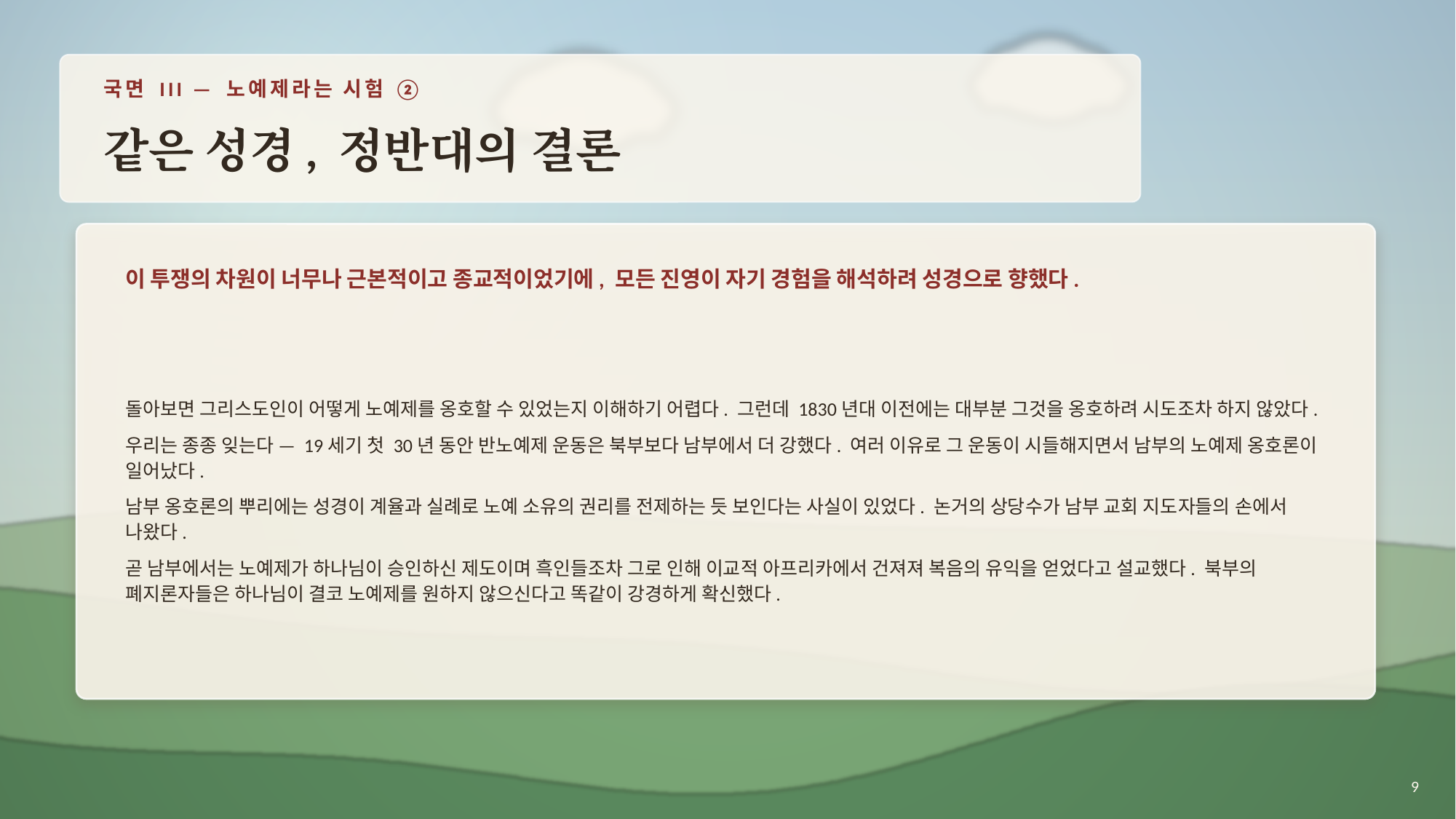

국면 III — 노예제라는 시험 ②
같은 성경, 정반대의 결론

이 투쟁의 차원이 너무나 근본적이고 종교적이었기에, 모든 진영이 자기 경험을 해석하려 성경으로 향했다.
돌아보면 그리스도인이 어떻게 노예제를 옹호할 수 있었는지 이해하기 어렵다. 그런데 1830년대 이전에는 대부분 그것을 옹호하려 시도조차 하지 않았다.
우리는 종종 잊는다 — 19세기 첫 30년 동안 반노예제 운동은 북부보다 남부에서 더 강했다. 여러 이유로 그 운동이 시들해지면서 남부의 노예제 옹호론이 일어났다.
남부 옹호론의 뿌리에는 성경이 계율과 실례로 노예 소유의 권리를 전제하는 듯 보인다는 사실이 있었다. 논거의 상당수가 남부 교회 지도자들의 손에서 나왔다.
곧 남부에서는 노예제가 하나님이 승인하신 제도이며 흑인들조차 그로 인해 이교적 아프리카에서 건져져 복음의 유익을 얻었다고 설교했다. 북부의 폐지론자들은 하나님이 결코 노예제를 원하지 않으신다고 똑같이 강경하게 확신했다.
9